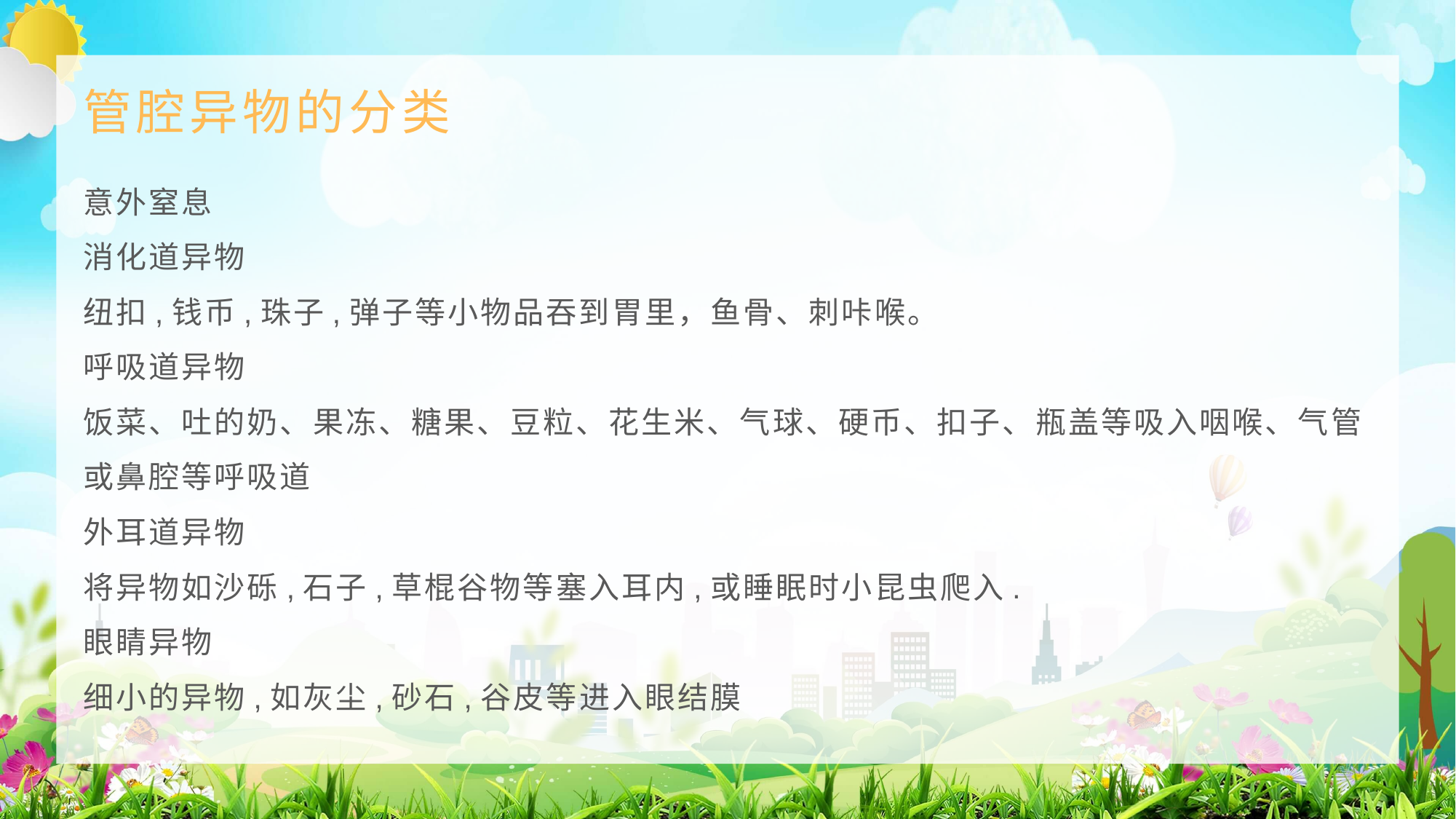

# 管腔异物的分类
意外窒息
消化道异物
纽扣,钱币,珠子,弹子等小物品吞到胃里，鱼骨、刺咔喉。
呼吸道异物
饭菜、吐的奶、果冻、糖果、豆粒、花生米、气球、硬币、扣子、瓶盖等吸入咽喉、气管或鼻腔等呼吸道
外耳道异物
将异物如沙砾,石子,草棍谷物等塞入耳内,或睡眠时小昆虫爬入.
眼睛异物
细小的异物,如灰尘,砂石,谷皮等进入眼结膜